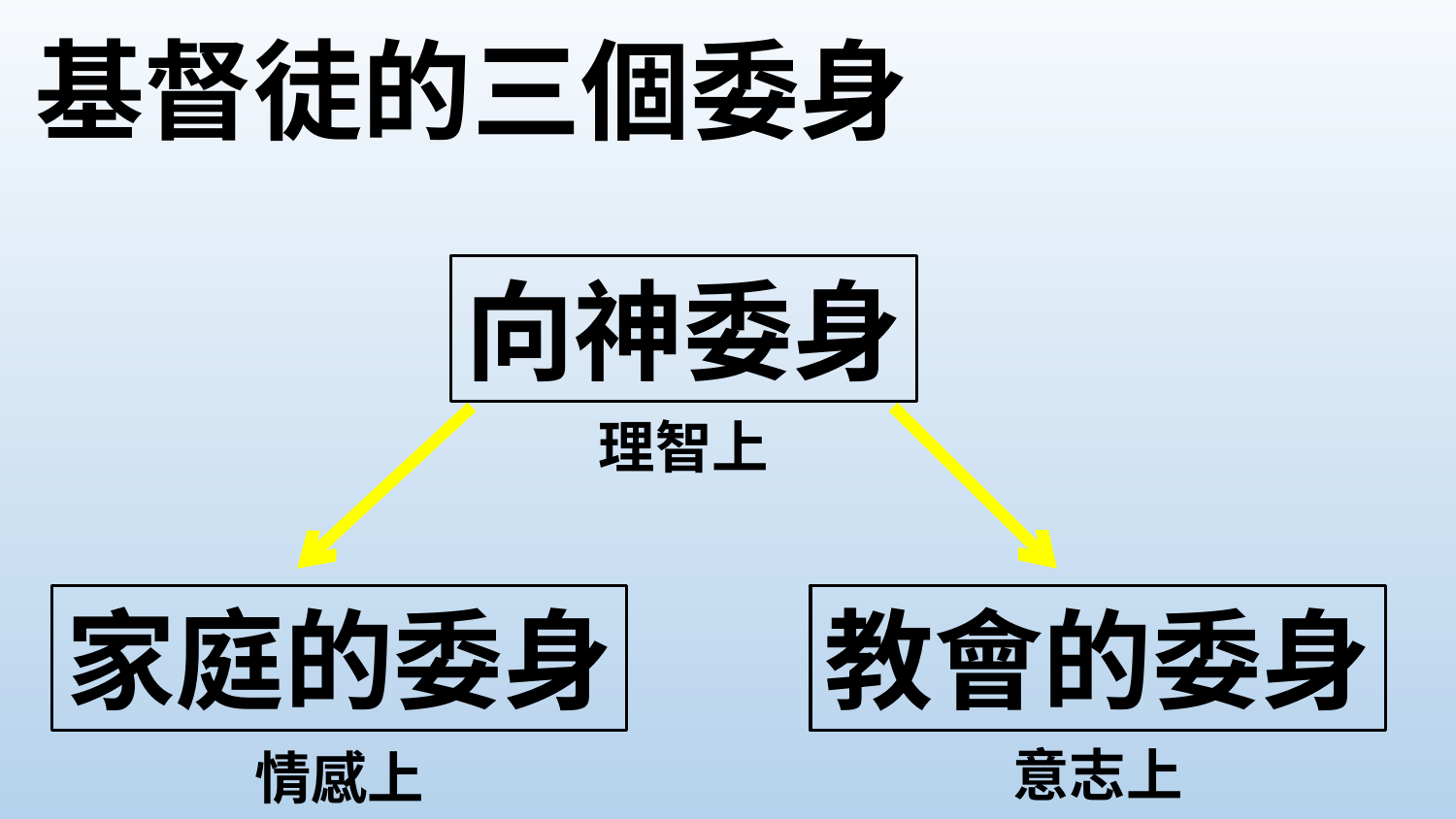

基督徒的三個委身
向神委身
理智上
家庭的委身
教會的委身
意志上
情感上